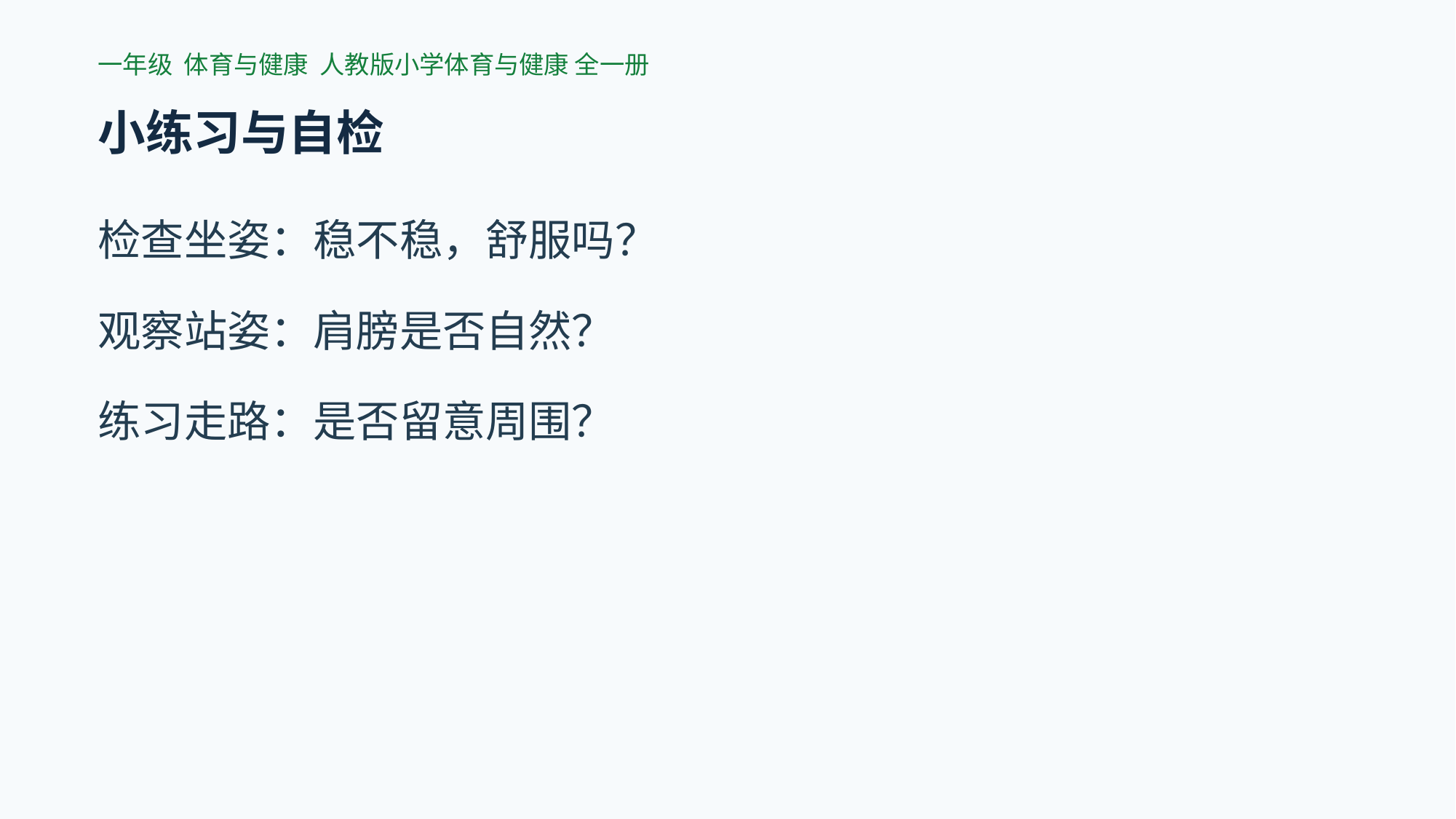

一年级  体育与健康  人教版小学体育与健康 全一册
小练习与自检
检查坐姿：稳不稳，舒服吗？
观察站姿：肩膀是否自然？
练习走路：是否留意周围？